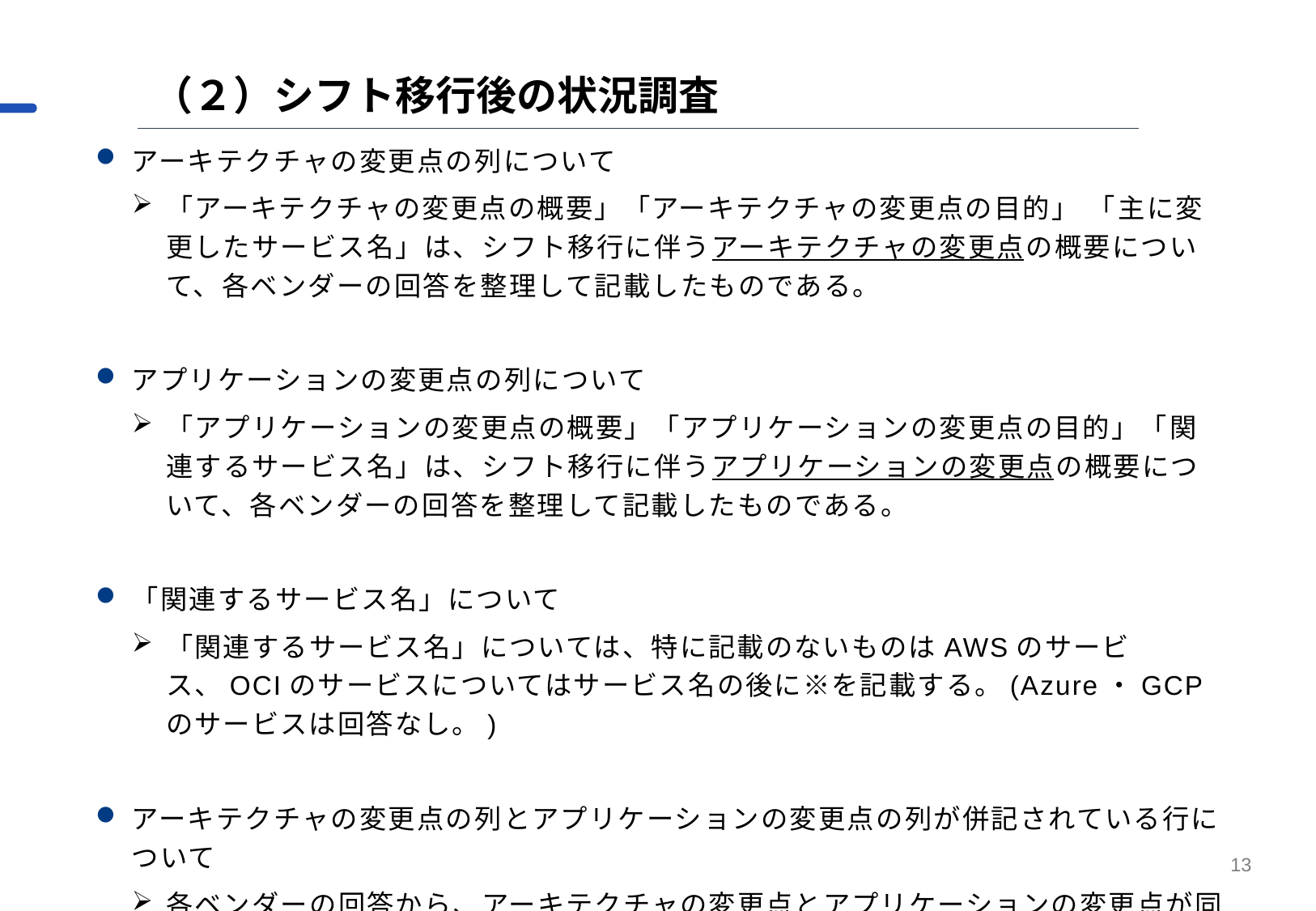

（２）シフト移行後の状況調査
アーキテクチャの変更点の列について
「アーキテクチャの変更点の概要」「アーキテクチャの変更点の目的」 「主に変更したサービス名」は、シフト移行に伴うアーキテクチャの変更点の概要について、各ベンダーの回答を整理して記載したものである。

アプリケーションの変更点の列について
「アプリケーションの変更点の概要」「アプリケーションの変更点の目的」「関連するサービス名」は、シフト移行に伴うアプリケーションの変更点の概要について、各ベンダーの回答を整理して記載したものである。

「関連するサービス名」について
「関連するサービス名」については、特に記載のないものはAWSのサービス、OCIのサービスについてはサービス名の後に※を記載する。(Azure・GCPのサービスは回答なし。)

アーキテクチャの変更点の列とアプリケーションの変更点の列が併記されている行について
各ベンダーの回答から、アーキテクチャの変更点とアプリケーションの変更点が同一の点の改修であることが示されたものは、同一の行に変更点を併記している。
13